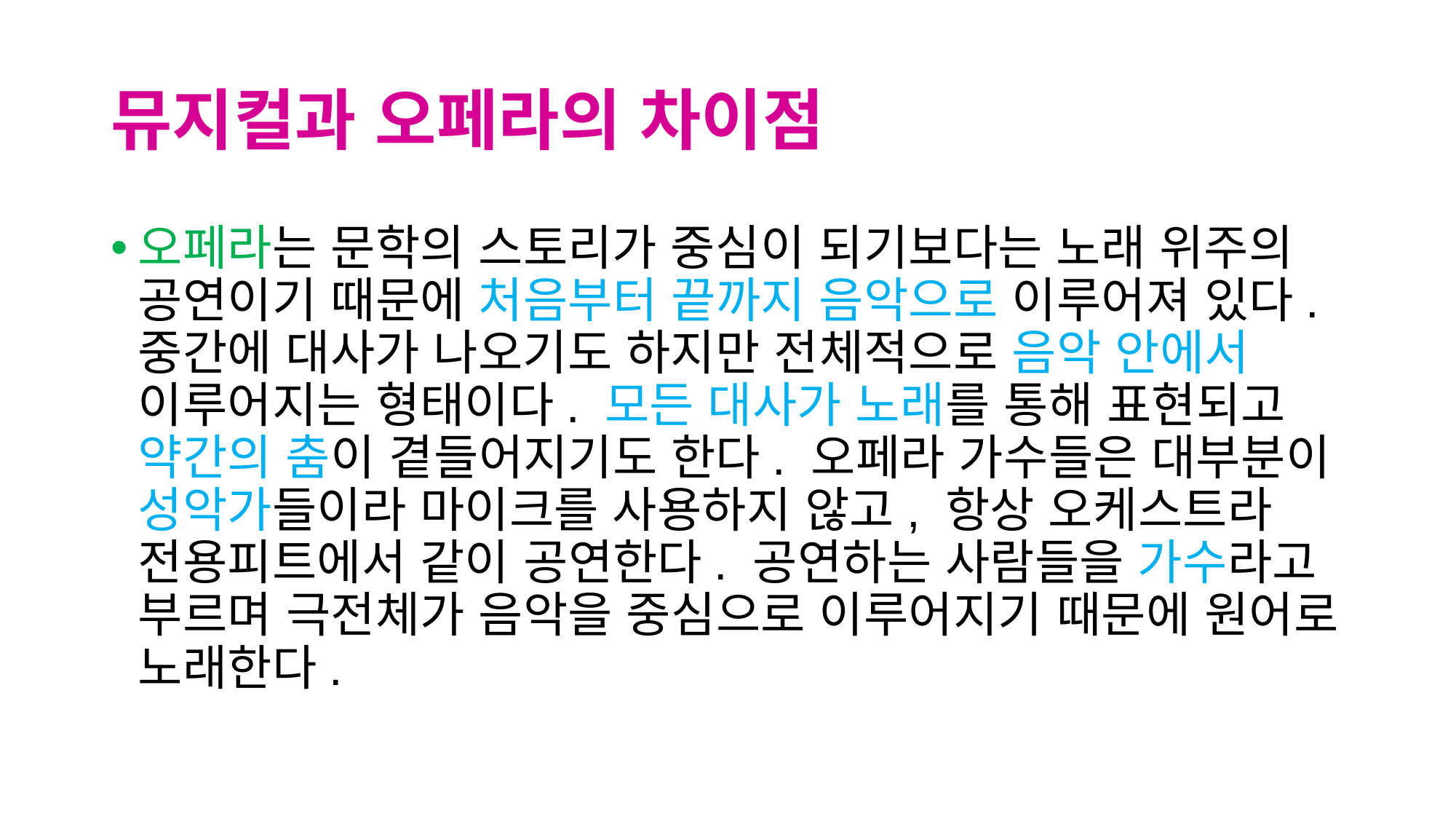

# 뮤지컬과 오페라의 차이점
오페라는 문학의 스토리가 중심이 되기보다는 노래 위주의 공연이기 때문에 처음부터 끝까지 음악으로 이루어져 있다. 중간에 대사가 나오기도 하지만 전체적으로 음악 안에서 이루어지는 형태이다. 모든 대사가 노래를 통해 표현되고 약간의 춤이 곁들어지기도 한다. 오페라 가수들은 대부분이 성악가들이라 마이크를 사용하지 않고, 항상 오케스트라 전용피트에서 같이 공연한다. 공연하는 사람들을 가수라고 부르며 극전체가 음악을 중심으로 이루어지기 때문에 원어로 노래한다.